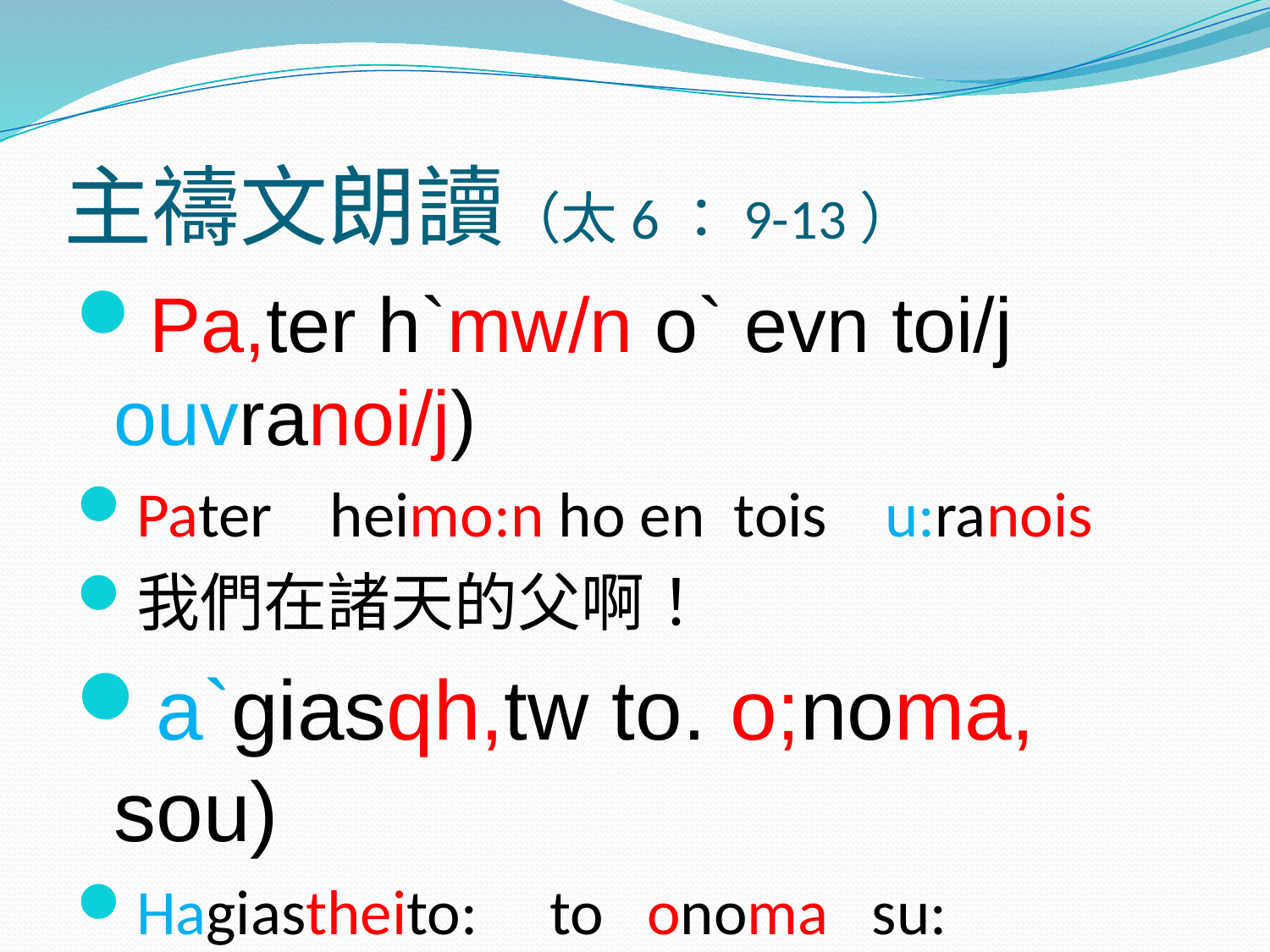

# 主禱文朗讀（太6：9-13）
Pa,ter h`mw/n o` evn toi/j ouvranoi/j)
Pater    heimo:n ho en  tois    u:ranois
我們在諸天的父啊！
a`giasqh,tw to. o;noma, sou)
Hagiastheito:     to   onoma   su:
祢的名必稱為聖；